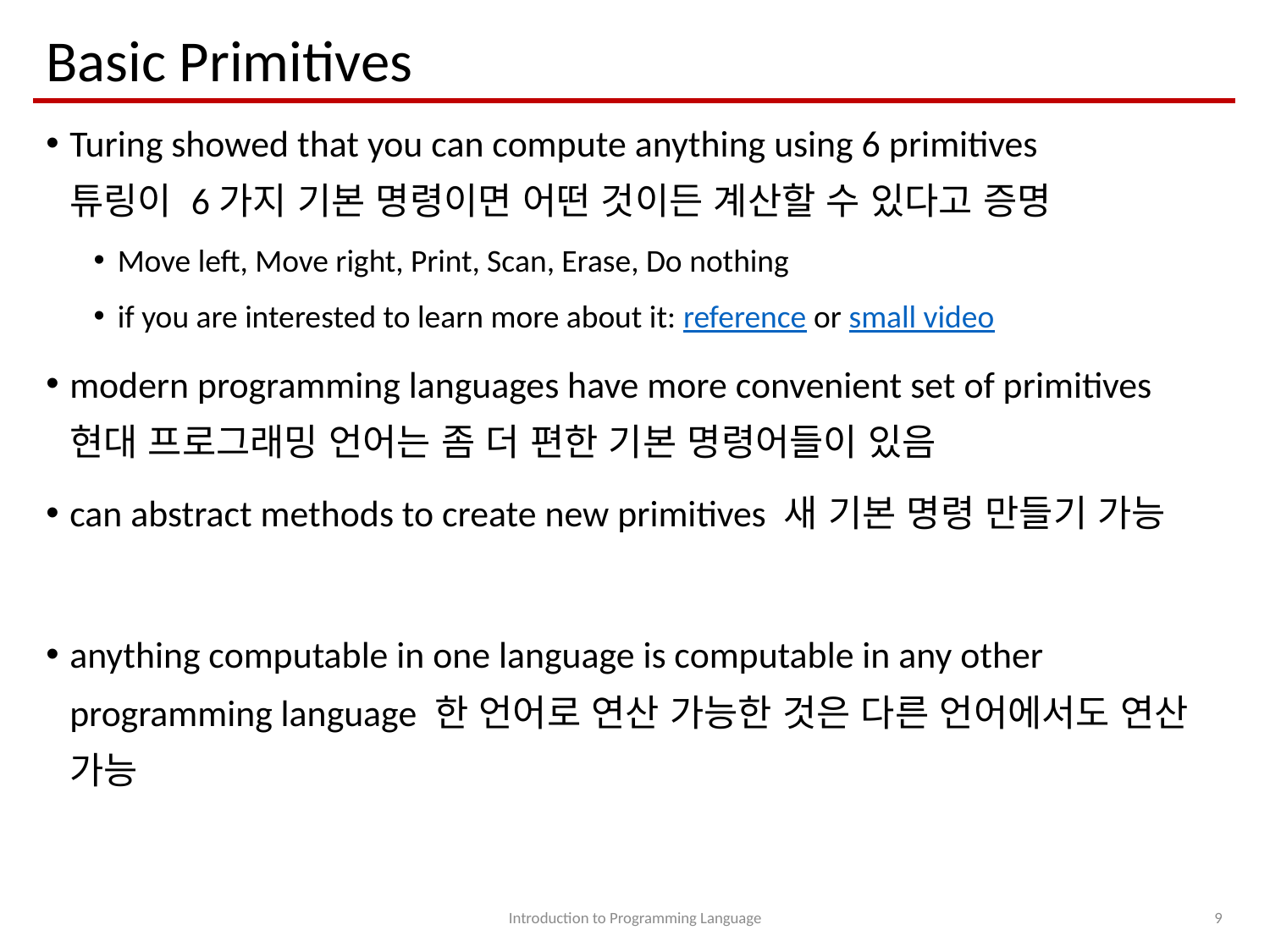

# Basic Primitives
Turing showed that you can compute anything using 6 primitives
튜링이 6가지 기본 명령이면 어떤 것이든 계산할 수 있다고 증명
Move left, Move right, Print, Scan, Erase, Do nothing
if you are interested to learn more about it: reference or small video
modern programming languages have more convenient set of primitives
현대 프로그래밍 언어는 좀 더 편한 기본 명령어들이 있음
can abstract methods to create new primitives 새 기본 명령 만들기 가능

anything computable in one language is computable in any other programming language 한 언어로 연산 가능한 것은 다른 언어에서도 연산 가능

Introduction to Programming Language
9